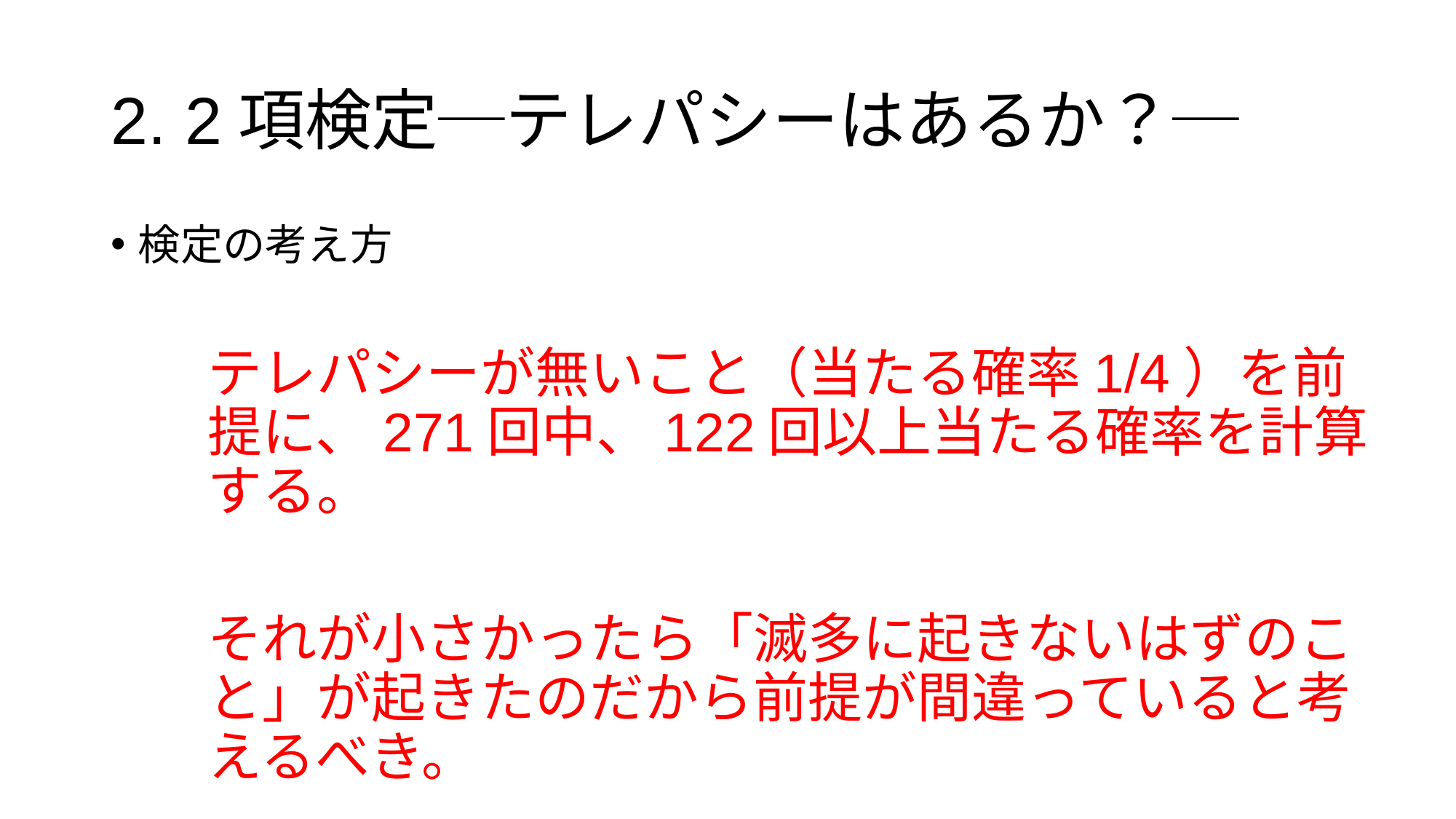

# 2. 2項検定─テレパシーはあるか？─
検定の考え方

テレパシーが無いこと（当たる確率1/4）を前提に、271回中、122回以上当たる確率を計算する。

それが小さかったら「滅多に起きないはずのこと」が起きたのだから前提が間違っていると考えるべき。